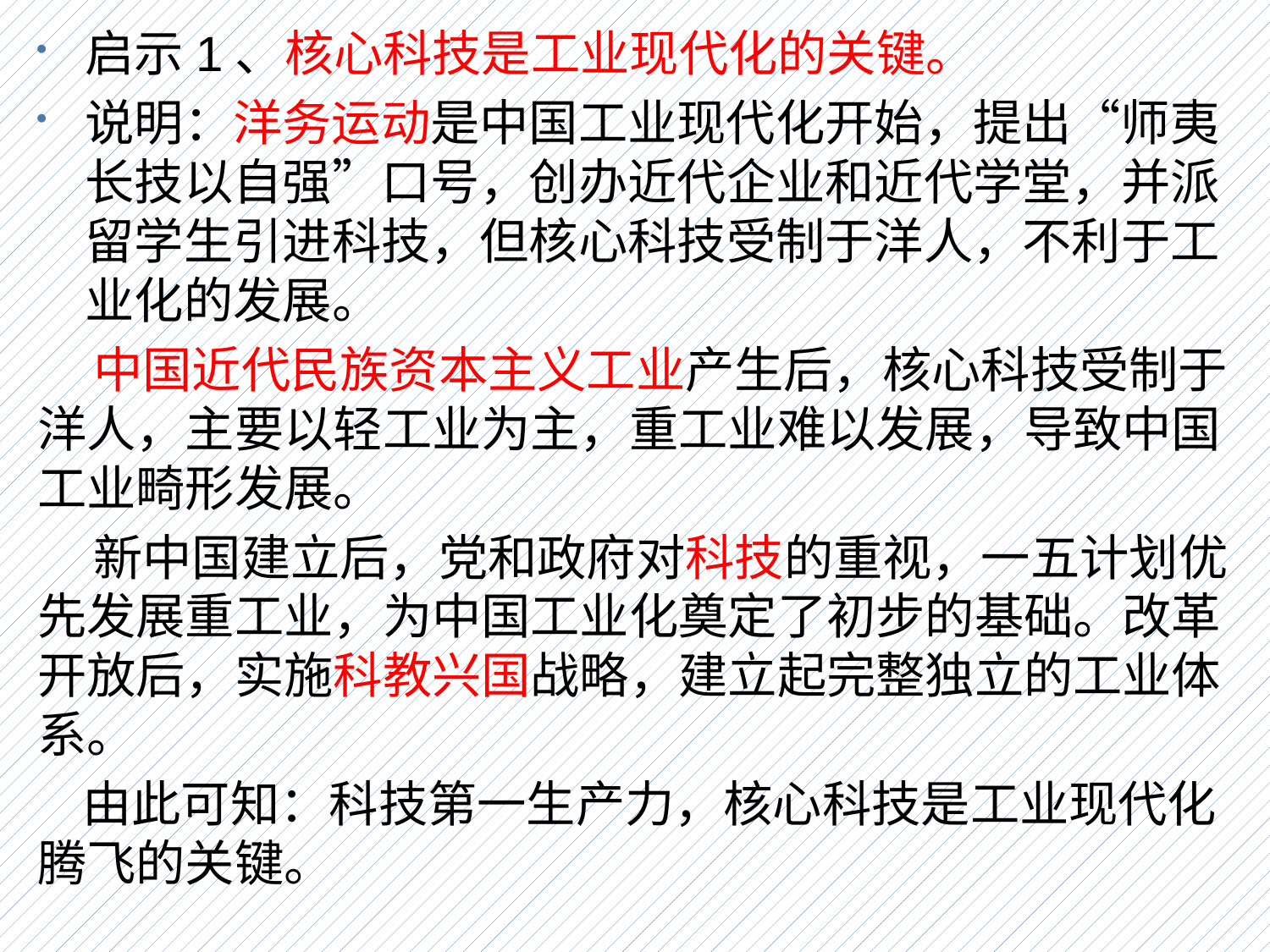

启示1、核心科技是工业现代化的关键。
说明：洋务运动是中国工业现代化开始，提出“师夷长技以自强”口号，创办近代企业和近代学堂，并派留学生引进科技，但核心科技受制于洋人，不利于工业化的发展。
    中国近代民族资本主义工业产生后，核心科技受制于洋人，主要以轻工业为主，重工业难以发展，导致中国工业畸形发展。
    新中国建立后，党和政府对科技的重视，一五计划优先发展重工业，为中国工业化奠定了初步的基础。改革开放后，实施科教兴国战略，建立起完整独立的工业体系。
   由此可知：科技第一生产力，核心科技是工业现代化腾飞的关键。